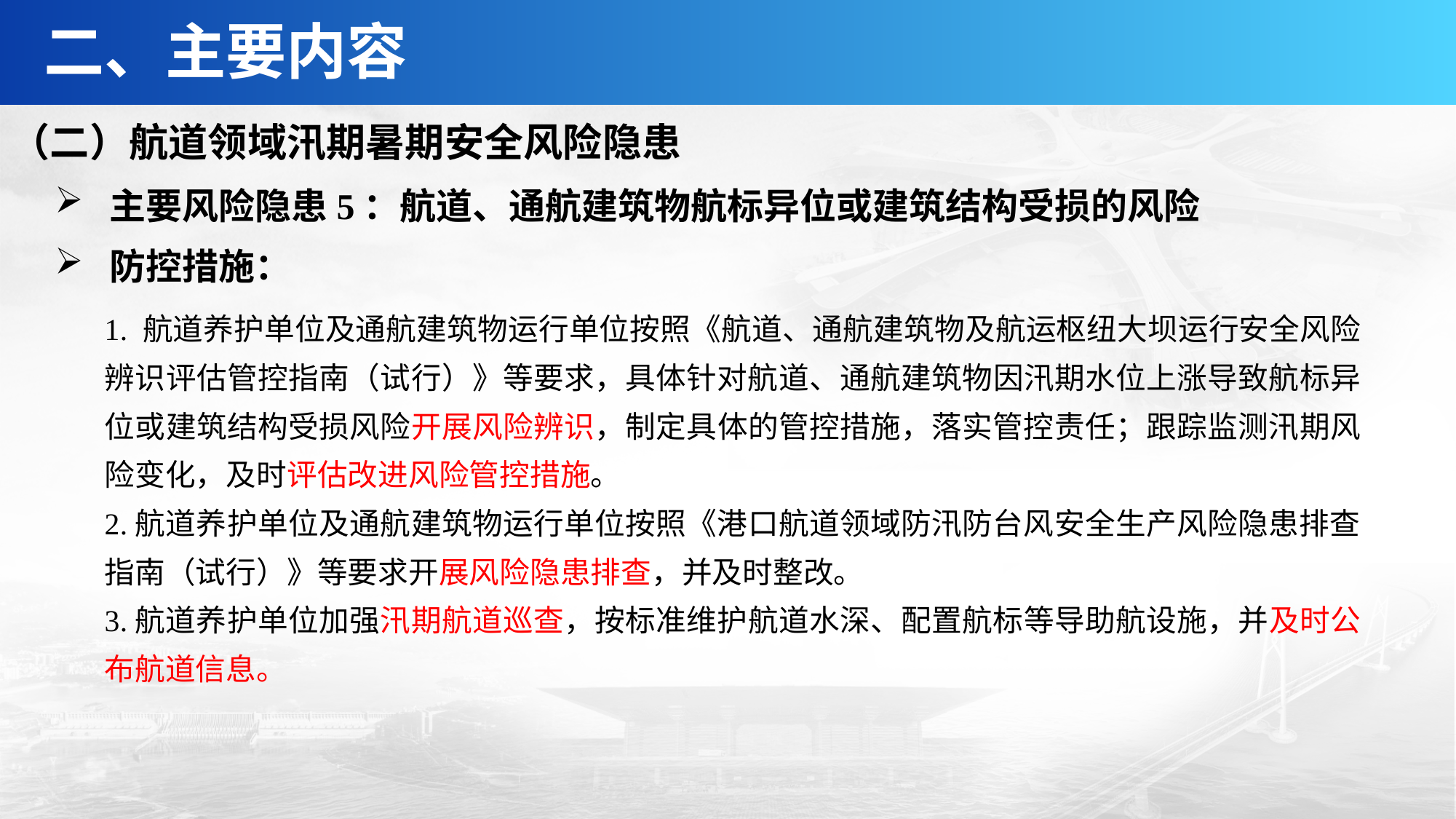

二、主要内容
（二）航道领域汛期暑期安全风险隐患
主要风险隐患5：航道、通航建筑物航标异位或建筑结构受损的风险
防控措施：
1. 航道养护单位及通航建筑物运行单位按照《航道、通航建筑物及航运枢纽大坝运行安全风险辨识评估管控指南（试行）》等要求，具体针对航道、通航建筑物因汛期水位上涨导致航标异位或建筑结构受损风险开展风险辨识，制定具体的管控措施，落实管控责任；跟踪监测汛期风险变化，及时评估改进风险管控措施。
2.航道养护单位及通航建筑物运行单位按照《港口航道领域防汛防台风安全生产风险隐患排查指南（试行）》等要求开展风险隐患排查，并及时整改。
3.航道养护单位加强汛期航道巡查，按标准维护航道水深、配置航标等导助航设施，并及时公布航道信息。
10